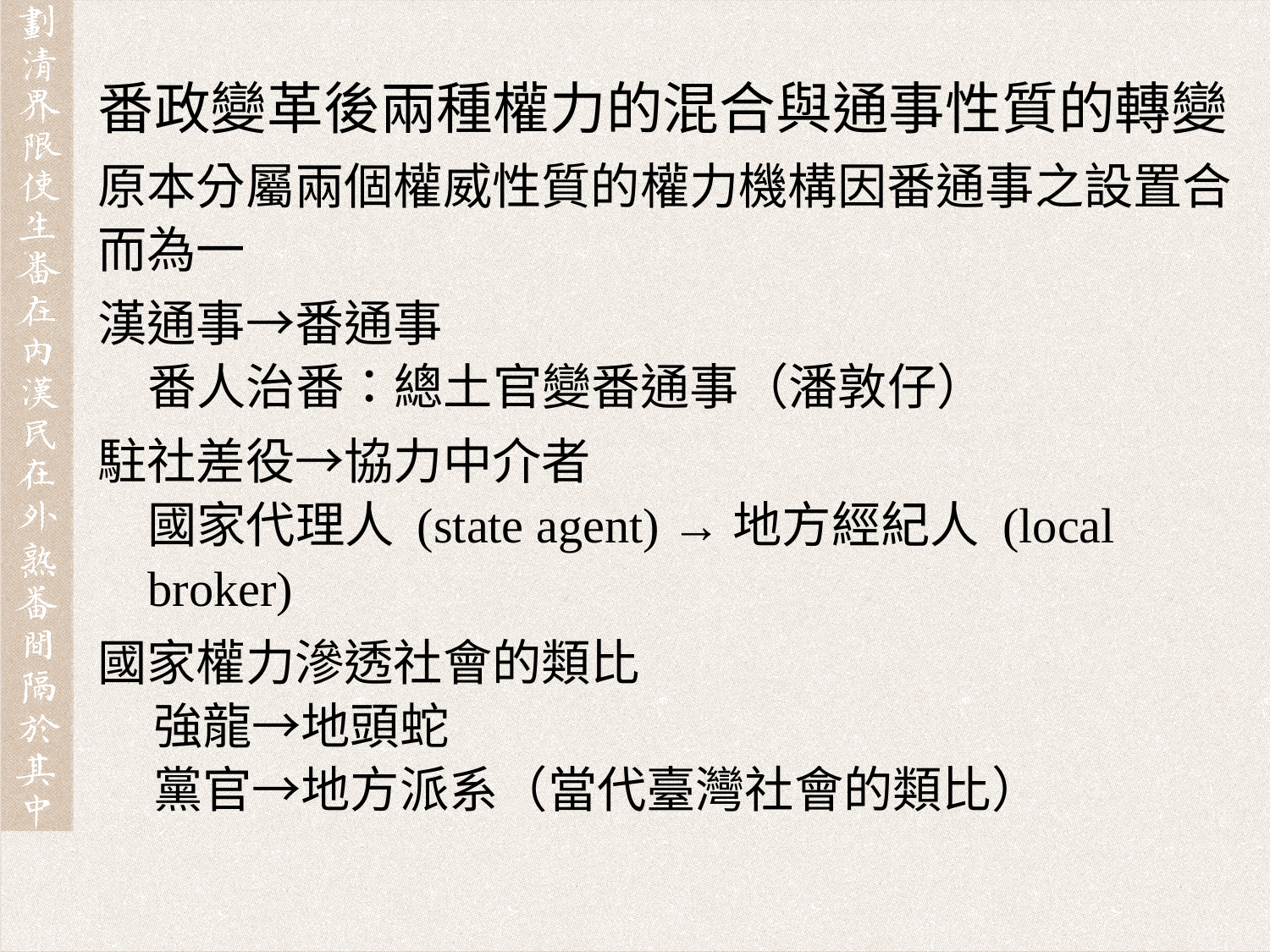

番政變革後兩種權力的混合與通事性質的轉變
原本分屬兩個權威性質的權力機構因番通事之設置合而為一
漢通事→番通事
番人治番：總土官變番通事（潘敦仔）
駐社差役→協力中介者
國家代理人 (state agent) →地方經紀人 (local broker)
國家權力滲透社會的類比
強龍→地頭蛇
黨官→地方派系（當代臺灣社會的類比）